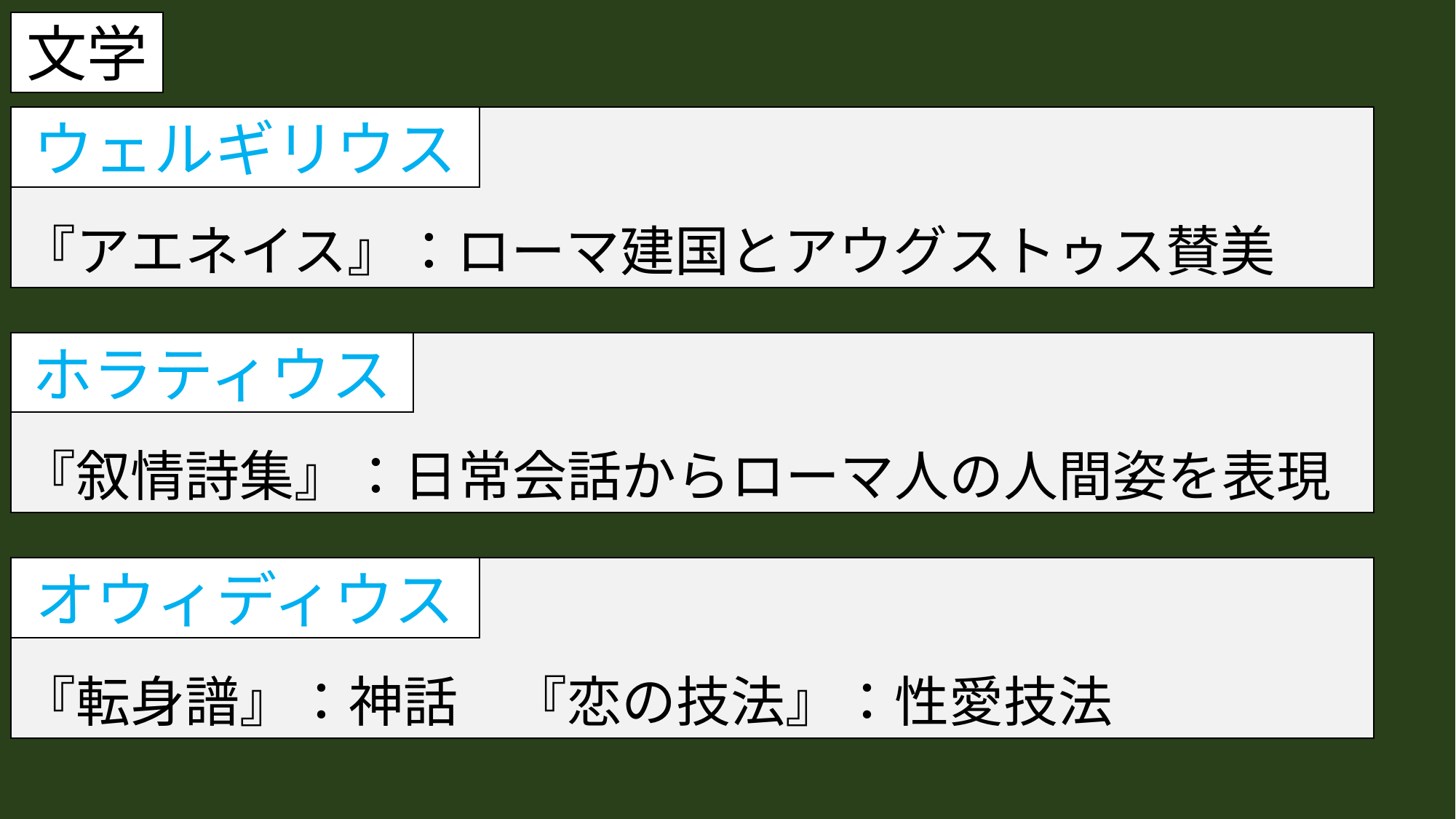

文学
ウェルギリウス
『アエネイス』：ローマ建国とアウグストゥス賛美
『叙情詩集』：日常会話からローマ人の人間姿を表現
ホラティウス
『転身譜』：神話　『恋の技法』：性愛技法
オウィディウス